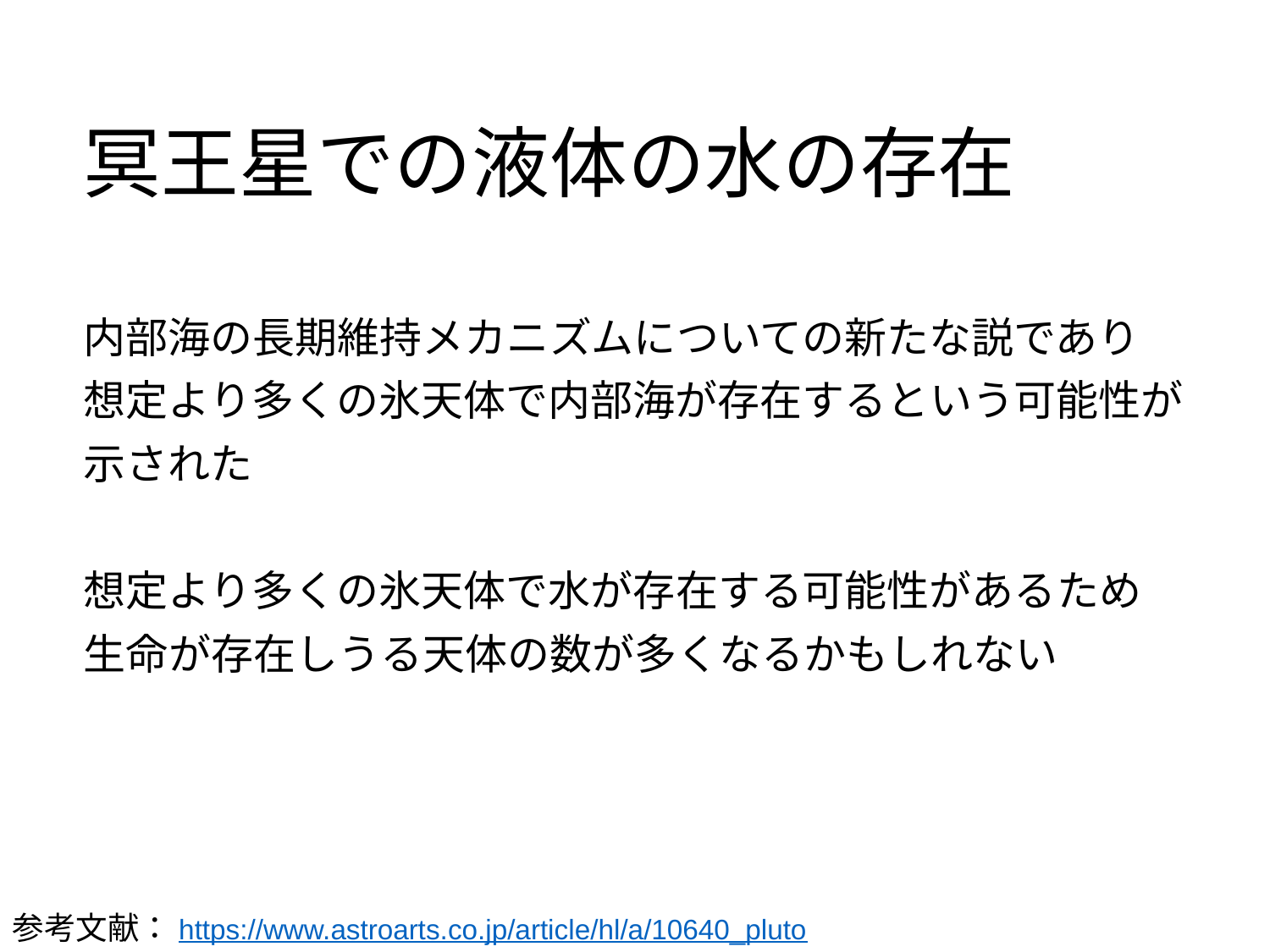

# 冥王星での液体の水の存在
内部海の長期維持メカニズムについての新たな説であり
想定より多くの氷天体で内部海が存在するという可能性が
示された

想定より多くの氷天体で水が存在する可能性があるため
生命が存在しうる天体の数が多くなるかもしれない
参考文献：https://www.astroarts.co.jp/article/hl/a/10640_pluto